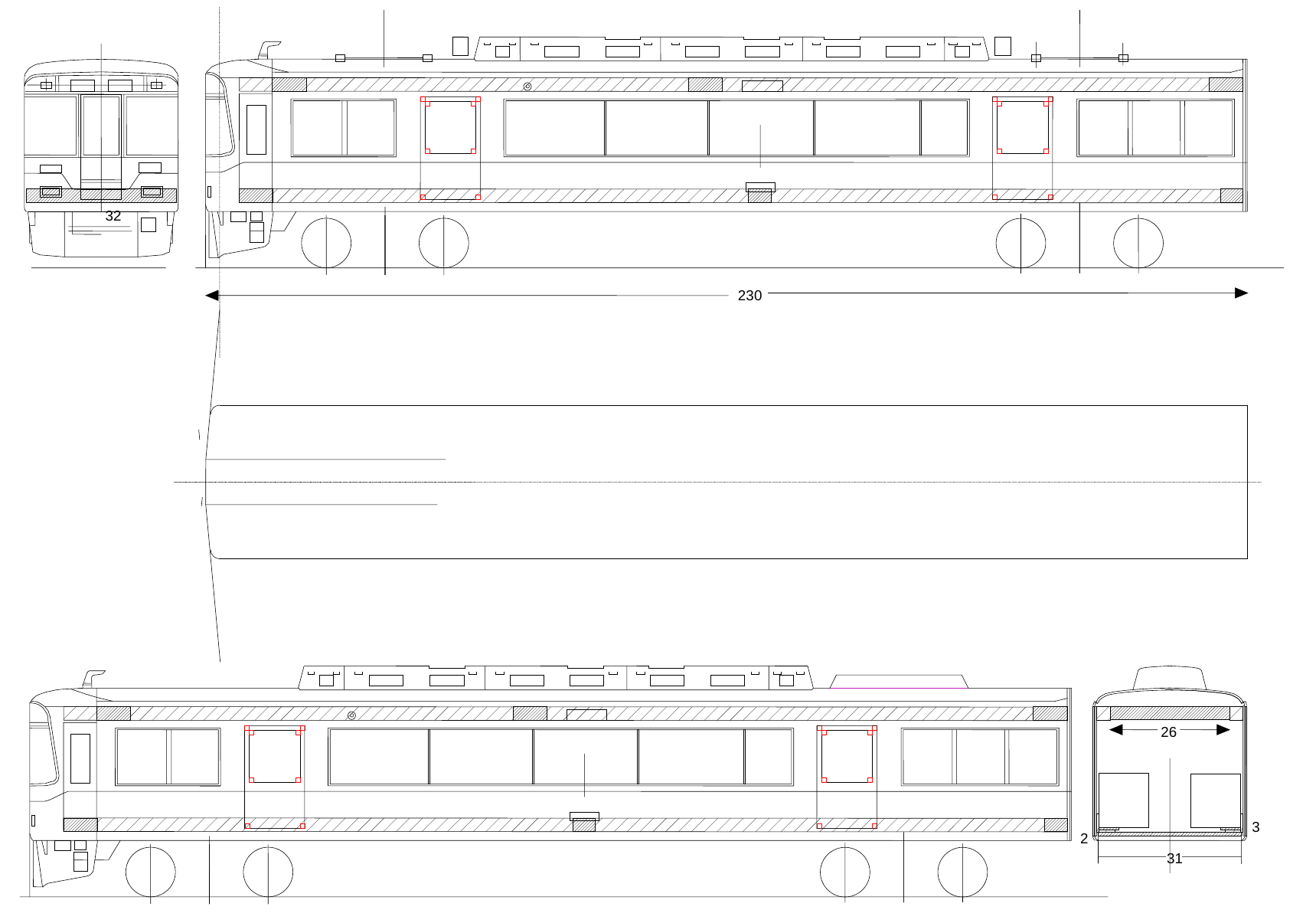

32

230

ＭＰギア

1.3

13.6

12.3

26

26

3

2

31

3

2

31

34

26

26

34

31

10

3

33.8

2.4
3.8

3

6
2.2
2.2
2

21.5

0.8
31

9

8
11

12

5